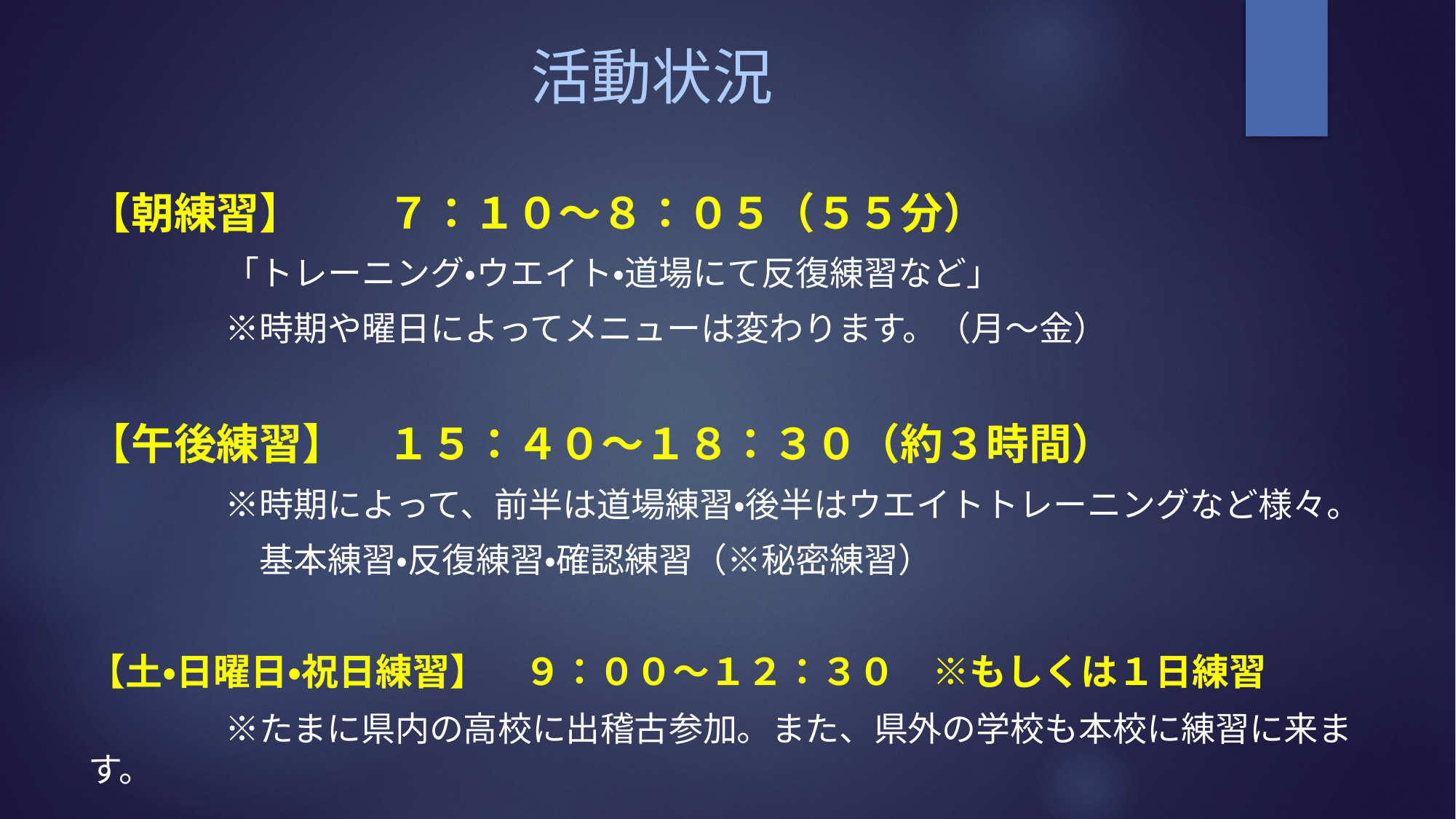

# 活動状況

【朝練習】　　７：１０～８：０５（５５分）
　　　　「トレーニング・ウエイト・道場にて反復練習など」
　　　　※時期や曜日によってメニューは変わります。（月～金）

【午後練習】　１５：４０～１８：３０（約３時間）
　　　　※時期によって、前半は道場練習・後半はウエイトトレーニングなど様々。
　　　　　基本練習・反復練習・確認練習（※秘密練習）

【土・日曜日・祝日練習】　９：００～１２：３０　※もしくは１日練習
　　　　※たまに県内の高校に出稽古参加。また、県外の学校も本校に練習に来ます。